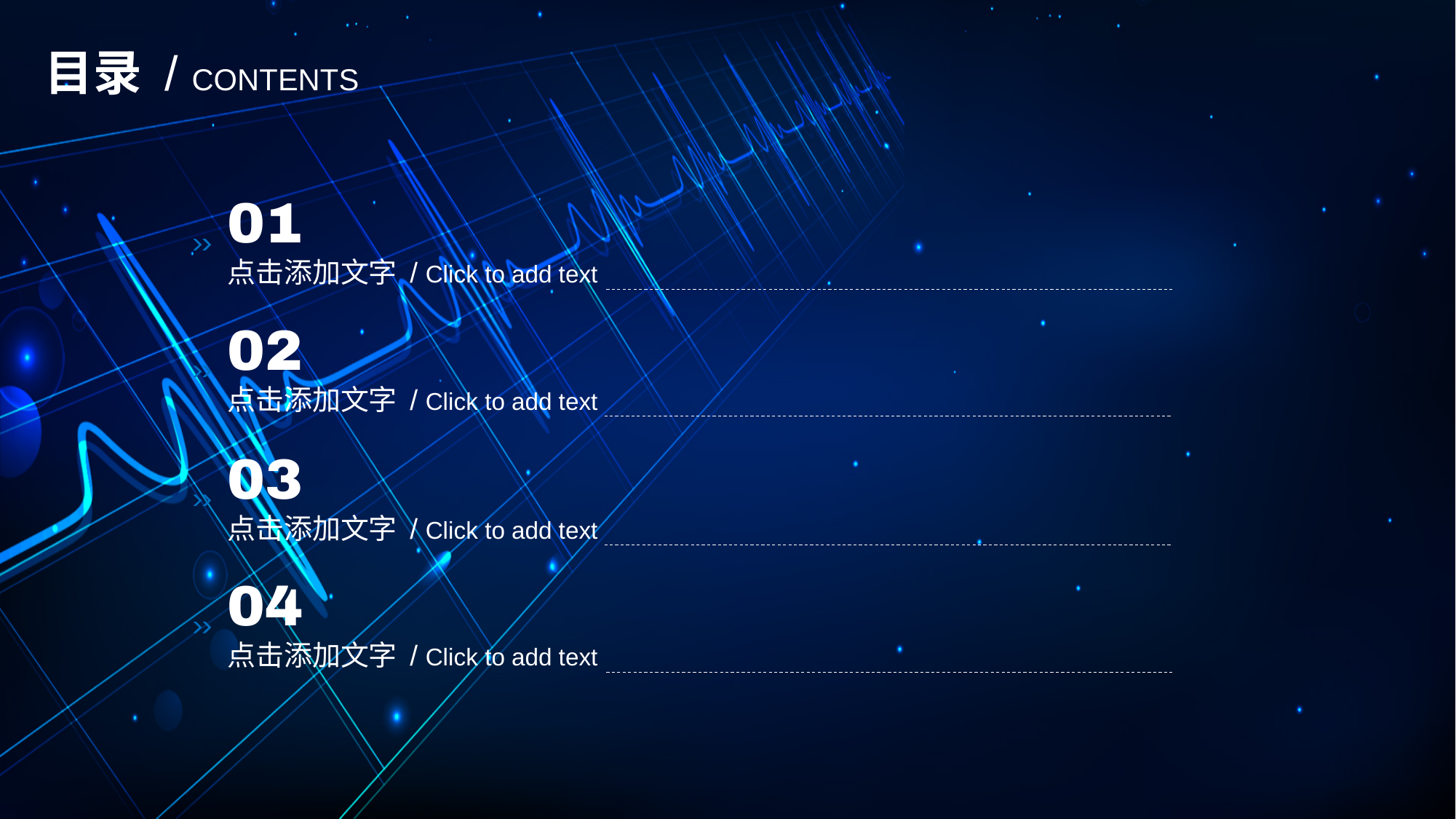

目录 / CONTENTS
01
点击添加文字 / Click to add text

02
点击添加文字 / Click to add text

03
点击添加文字 / Click to add text

04
点击添加文字 / Click to add text